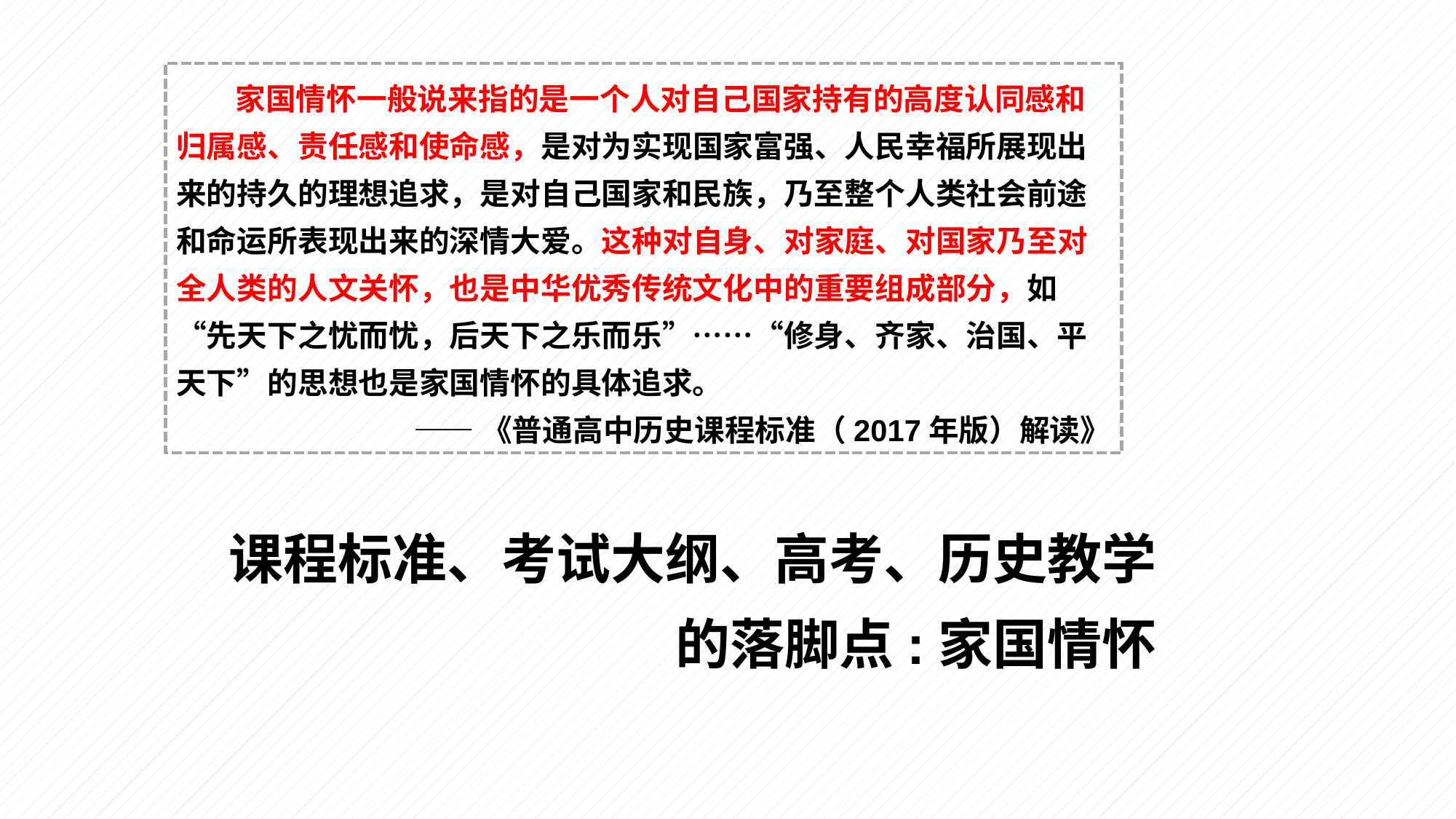

家国情怀一般说来指的是一个人对自己国家持有的高度认同感和归属感、责任感和使命感，是对为实现国家富强、人民幸福所展现出来的持久的理想追求，是对自己国家和民族，乃至整个人类社会前途和命运所表现出来的深情大爱。这种对自身、对家庭、对国家乃至对全人类的人文关怀，也是中华优秀传统文化中的重要组成部分，如“先天下之忧而忧，后天下之乐而乐”……“修身、齐家、治国、平天下”的思想也是家国情怀的具体追求。
——《普通高中历史课程标准（2017年版）解读》
课程标准、考试大纲、高考、历史教学的落脚点:家国情怀